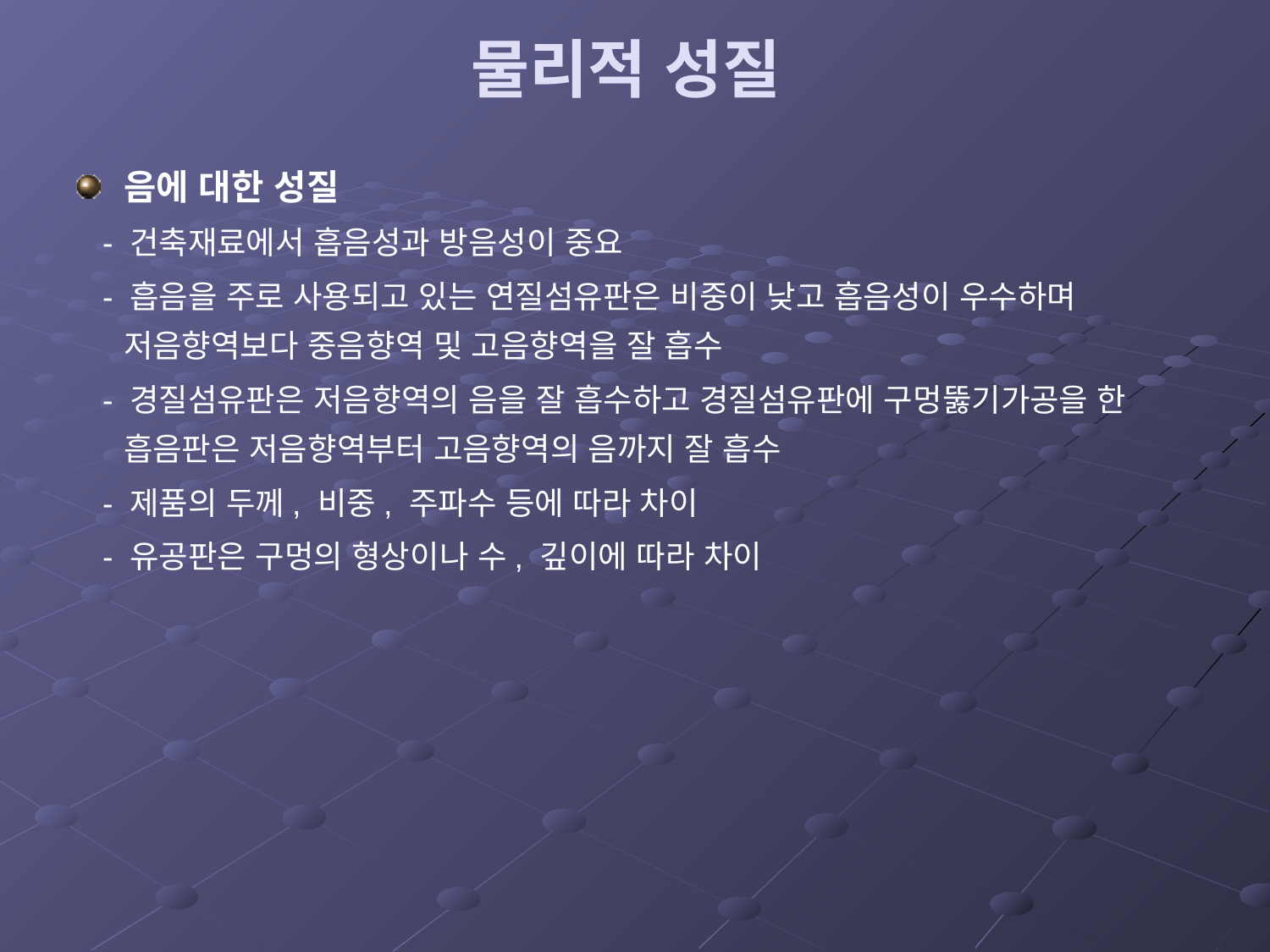

# 물리적 성질

음에 대한 성질
   - 건축재료에서 흡음성과 방음성이 중요
   - 흡음을 주로 사용되고 있는 연질섬유판은 비중이 낮고 흡음성이 우수하며 저음향역보다 중음향역 및 고음향역을 잘 흡수
   - 경질섬유판은 저음향역의 음을 잘 흡수하고 경질섬유판에 구멍뚫기가공을 한 흡음판은 저음향역부터 고음향역의 음까지 잘 흡수
   - 제품의 두께, 비중, 주파수 등에 따라 차이
   - 유공판은 구멍의 형상이나 수, 깊이에 따라 차이